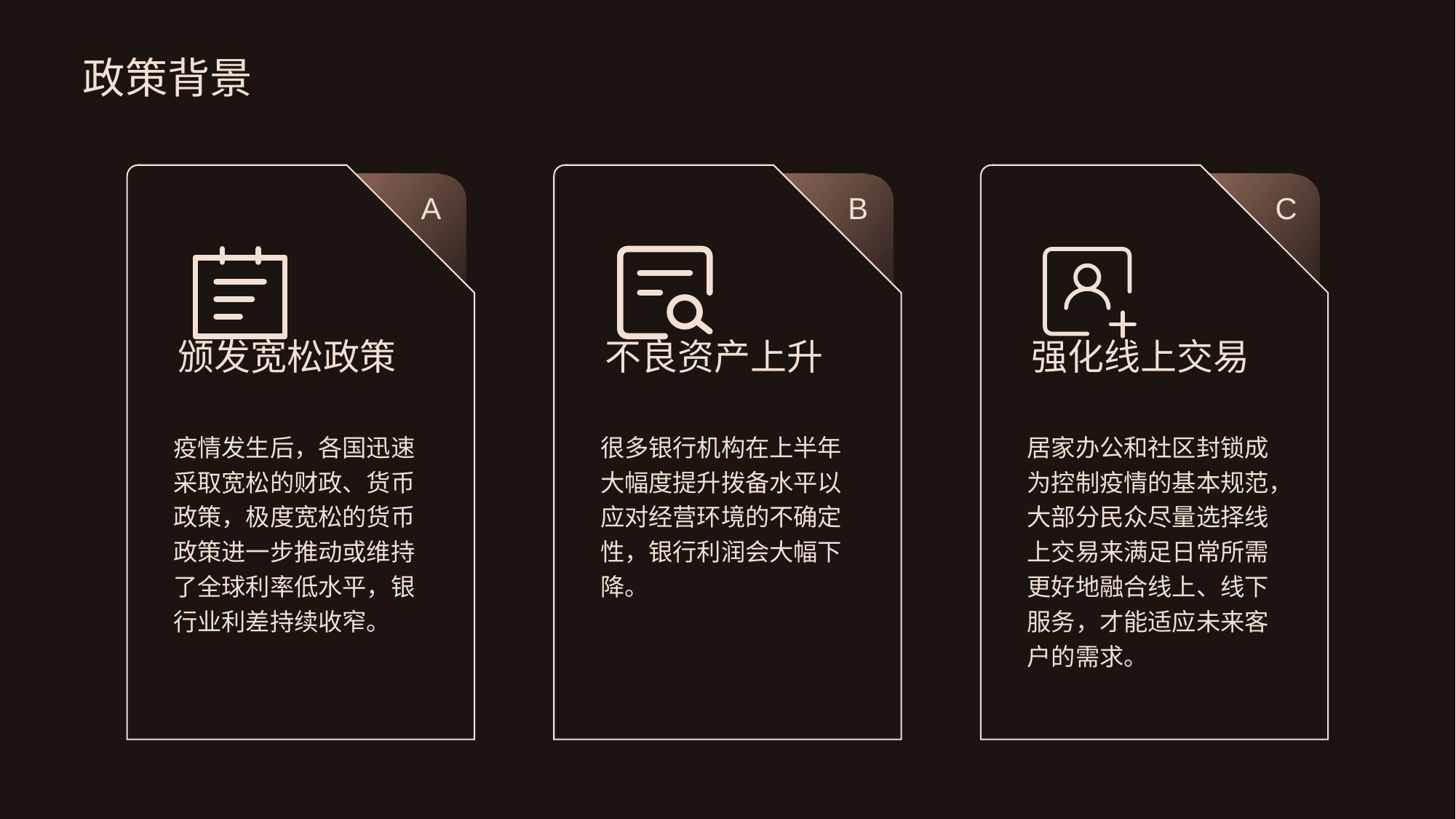

# 政策背景

A

B

C

颁发宽松政策
不良资产上升
强化线上交易
疫情发生后，各国迅速采取宽松的财政、货币政策，极度宽松的货币政策进一步推动或维持了全球利率低水平，银行业利差持续收窄。
很多银行机构在上半年大幅度提升拨备水平以应对经营环境的不确定性，银行利润会大幅下降。
居家办公和社区封锁成为控制疫情的基本规范，大部分民众尽量选择线上交易来满足日常所需更好地融合线上、线下服务，才能适应未来客户的需求。